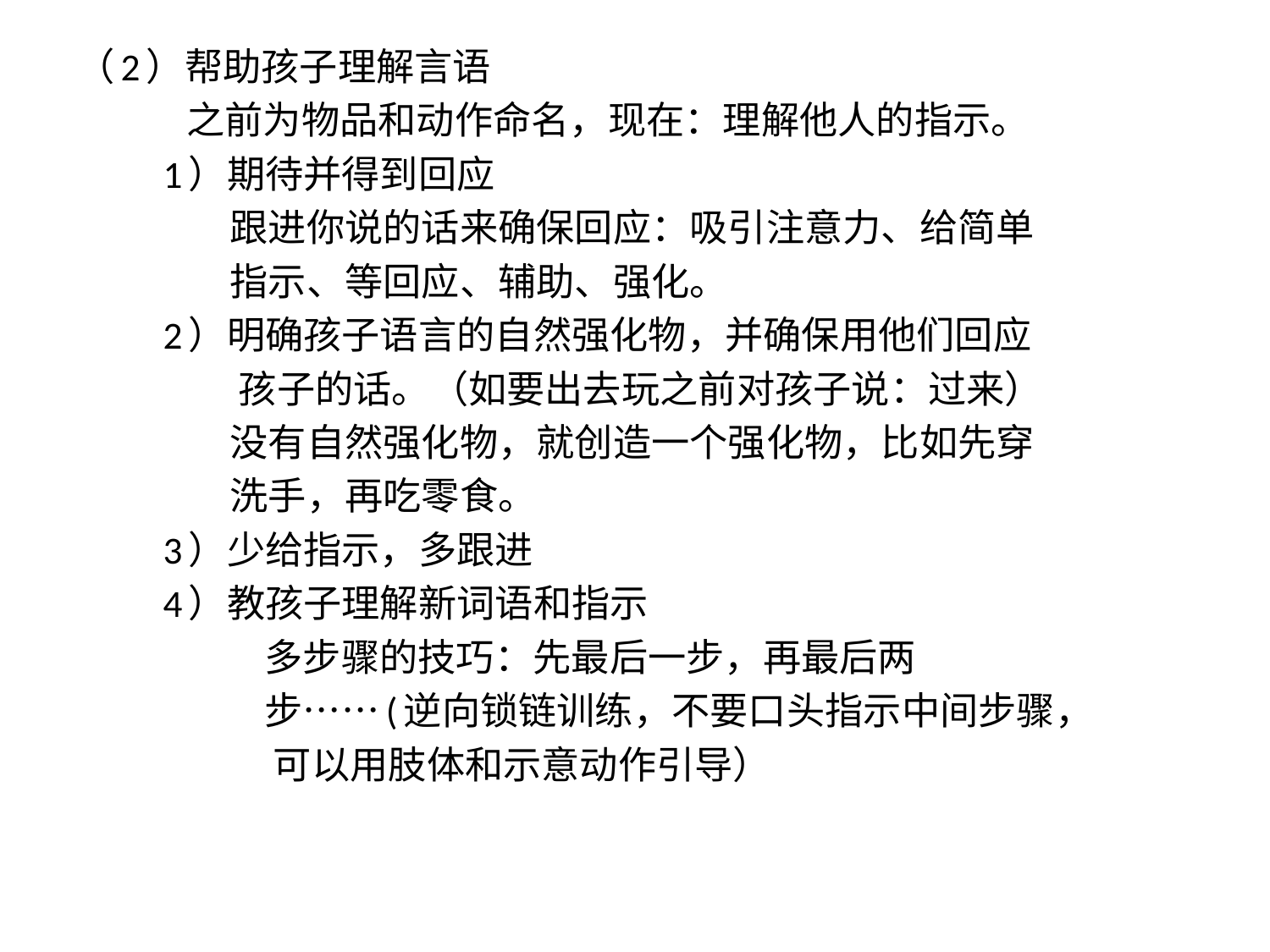

（2）帮助孩子理解言语
            之前为物品和动作命名，现在：理解他人的指示。
          1）期待并得到回应
                 跟进你说的话来确保回应：吸引注意力、给简单
                 指示、等回应、辅助、强化。
          2）明确孩子语言的自然强化物，并确保用他们回应
                  孩子的话。（如要出去玩之前对孩子说：过来）
                 没有自然强化物，就创造一个强化物，比如先穿
                 洗手，再吃零食。
          3）少给指示，多跟进
          4）教孩子理解新词语和指示
                     多步骤的技巧：先最后一步，再最后两
                     步……(逆向锁链训练，不要口头指示中间步骤，
                      可以用肢体和示意动作引导）